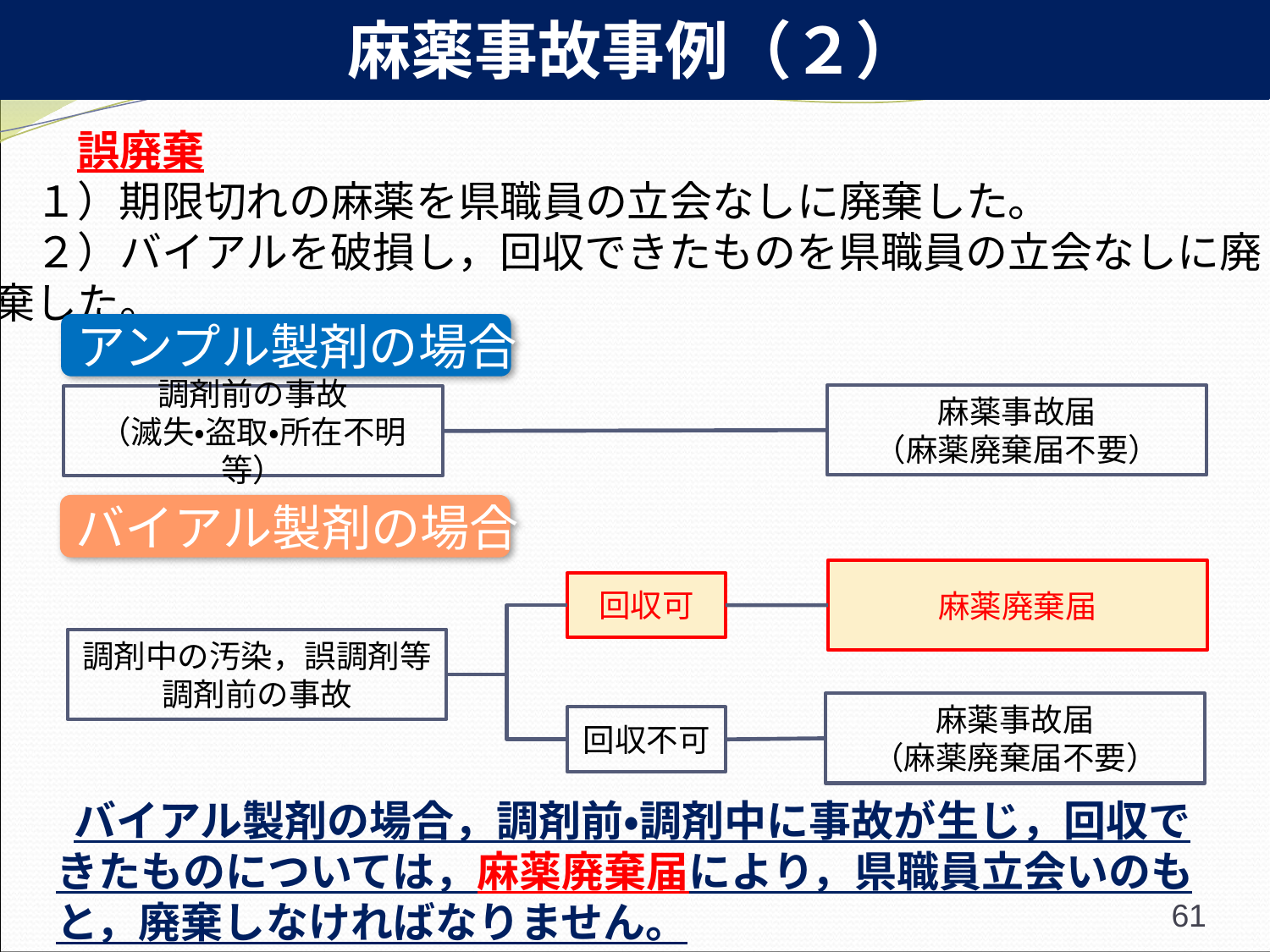

麻薬事故事例（２）
　　誤廃棄
　１）期限切れの麻薬を県職員の立会なしに廃棄した。
　２）バイアルを破損し，回収できたものを県職員の立会なしに廃棄した。
アンプル製剤の場合
麻薬事故届
（麻薬廃棄届不要）
調剤前の事故
（滅失・盗取・所在不明等）
バイアル製剤の場合
麻薬廃棄届
回収可
調剤中の汚染，誤調剤等調剤前の事故
麻薬事故届
（麻薬廃棄届不要）
回収不可
　バイアル製剤の場合，調剤前・調剤中に事故が生じ，回収できたものについては，麻薬廃棄届により，県職員立会いのもと，廃棄しなければなりません。
61